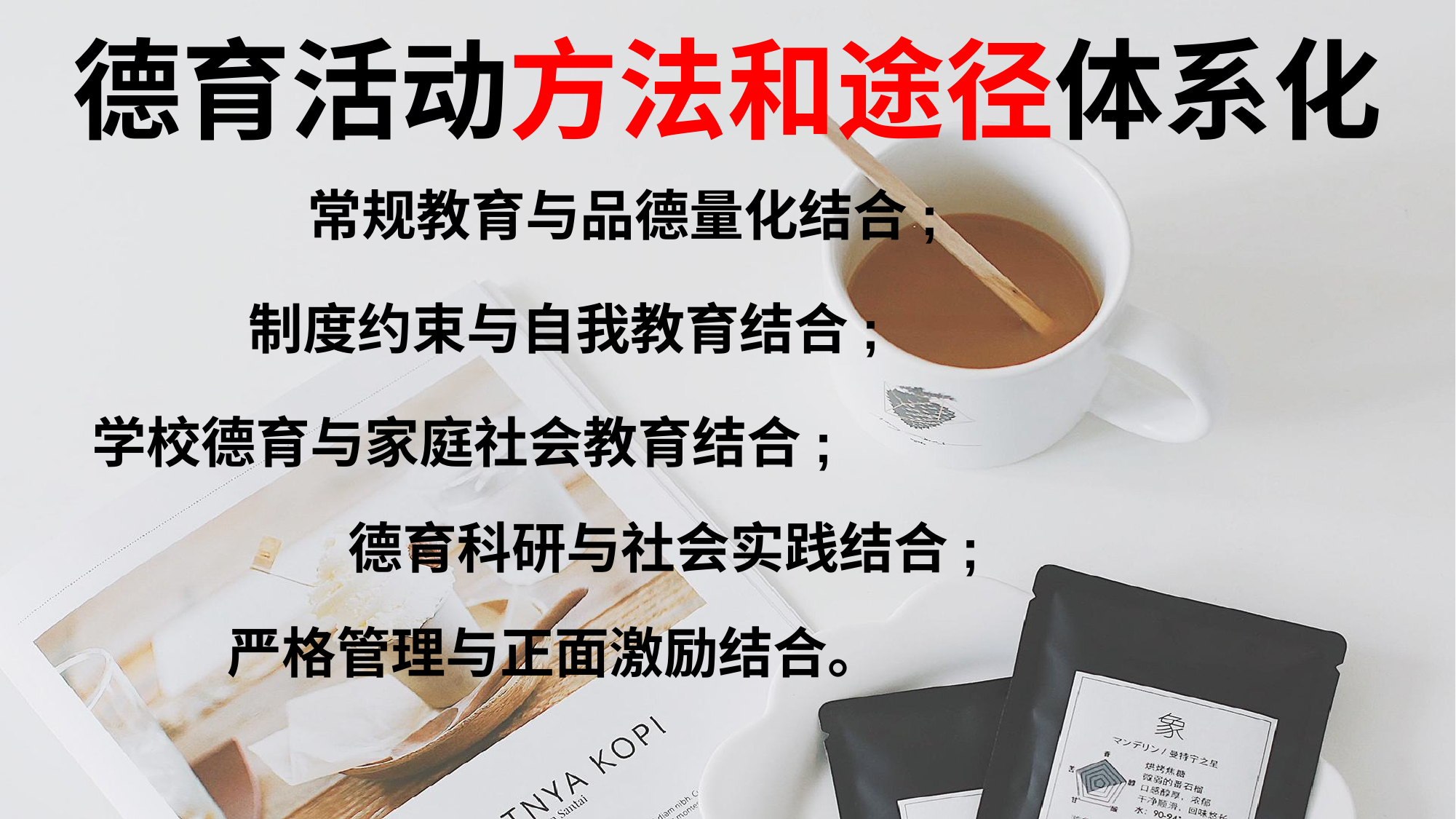

德育活动方法和途径体系化
常规教育与品德量化结合;
制度约束与自我教育结合;
学校德育与家庭社会教育结合;
德育科研与社会实践结合;
 严格管理与正面激励结合。